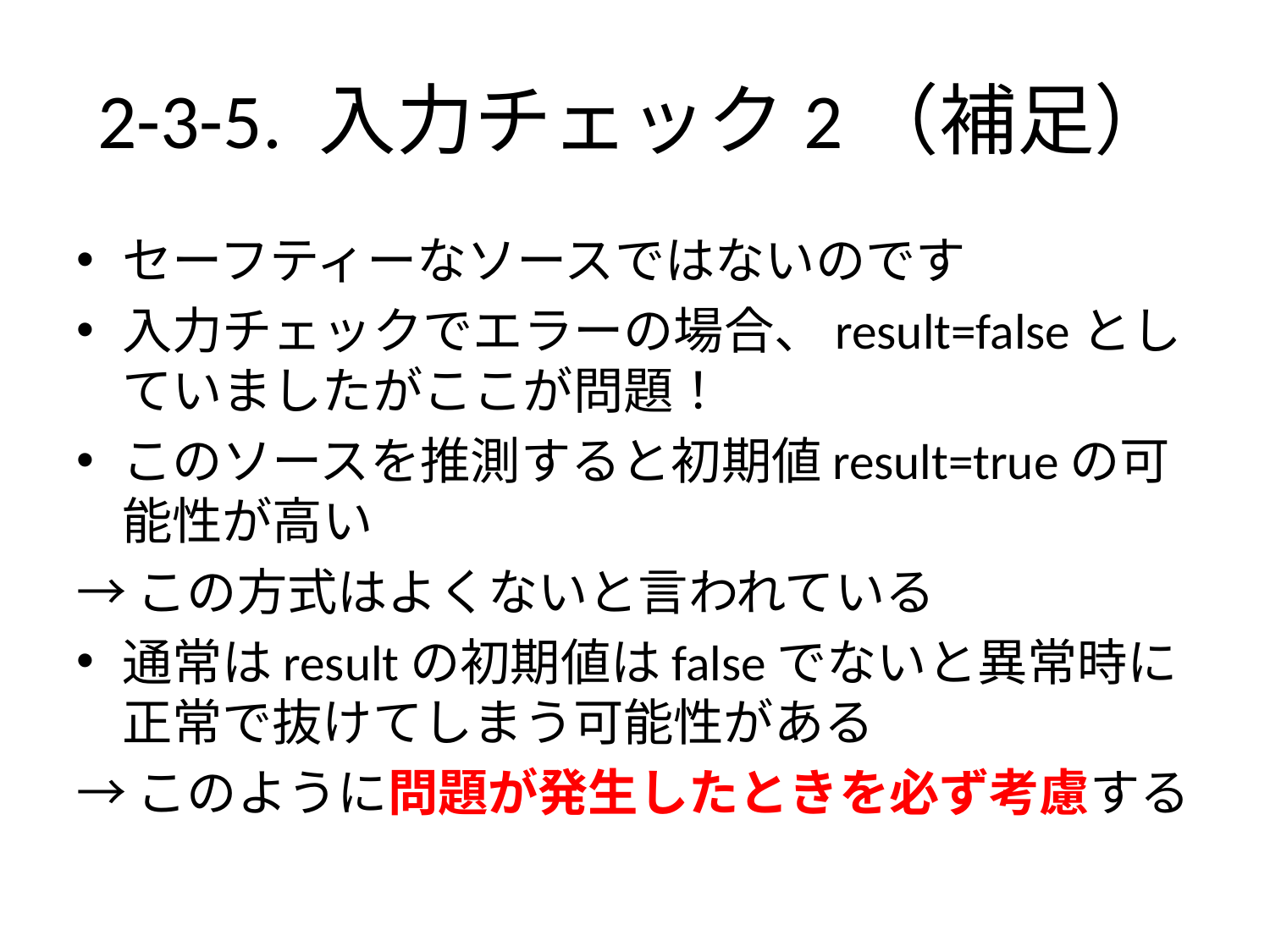

# 2-3-5. 入力チェック2（補足）
セーフティーなソースではないのです
入力チェックでエラーの場合、result=falseとしていましたがここが問題！
このソースを推測すると初期値result=trueの可能性が高い
→この方式はよくないと言われている
通常はresultの初期値はfalseでないと異常時に正常で抜けてしまう可能性がある
→このように問題が発生したときを必ず考慮する